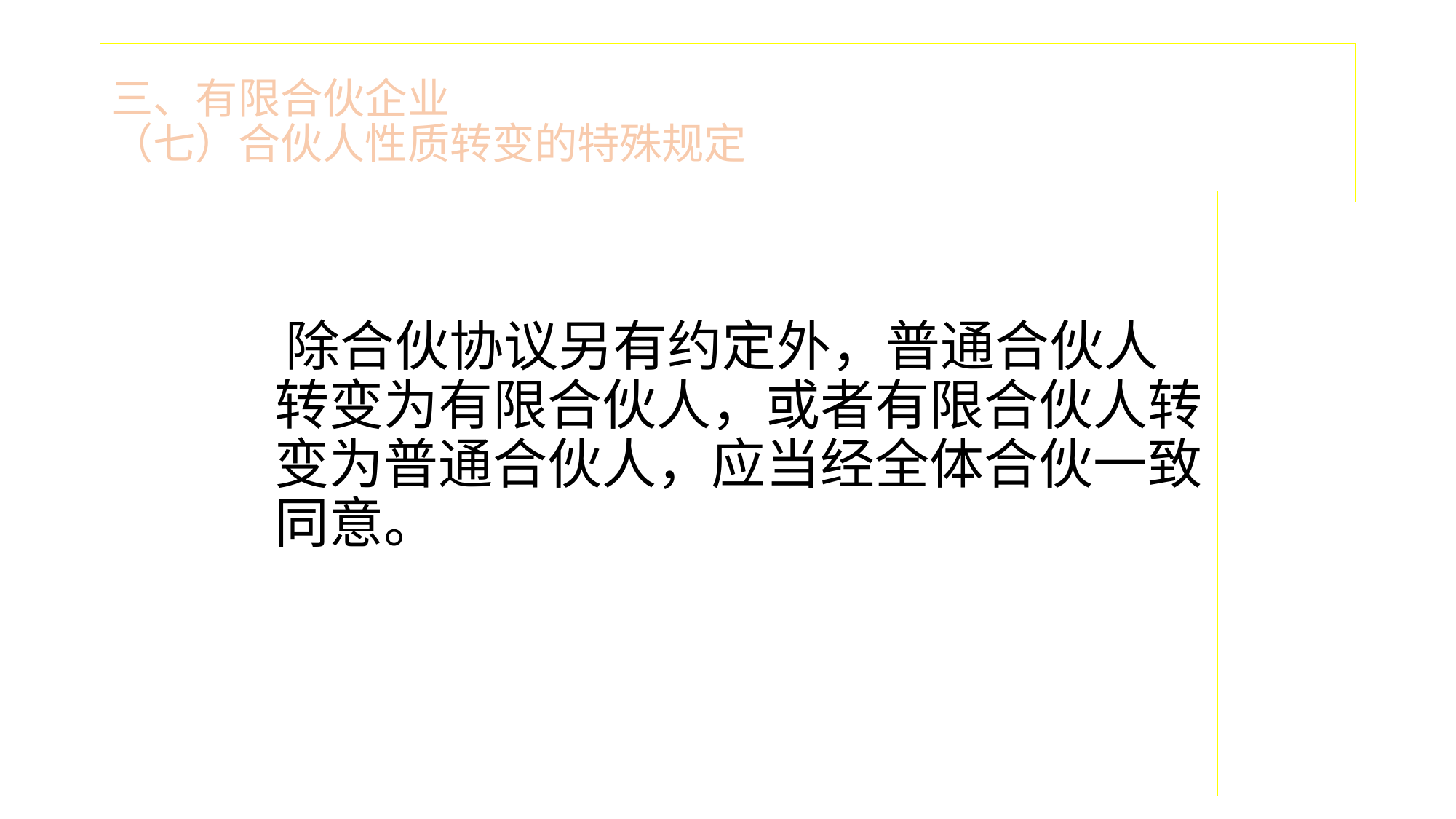

# 三、有限合伙企业 （七）合伙人性质转变的特殊规定

   除合伙协议另有约定外，普通合伙人转变为有限合伙人，或者有限合伙人转变为普通合伙人，应当经全体合伙一致同意。